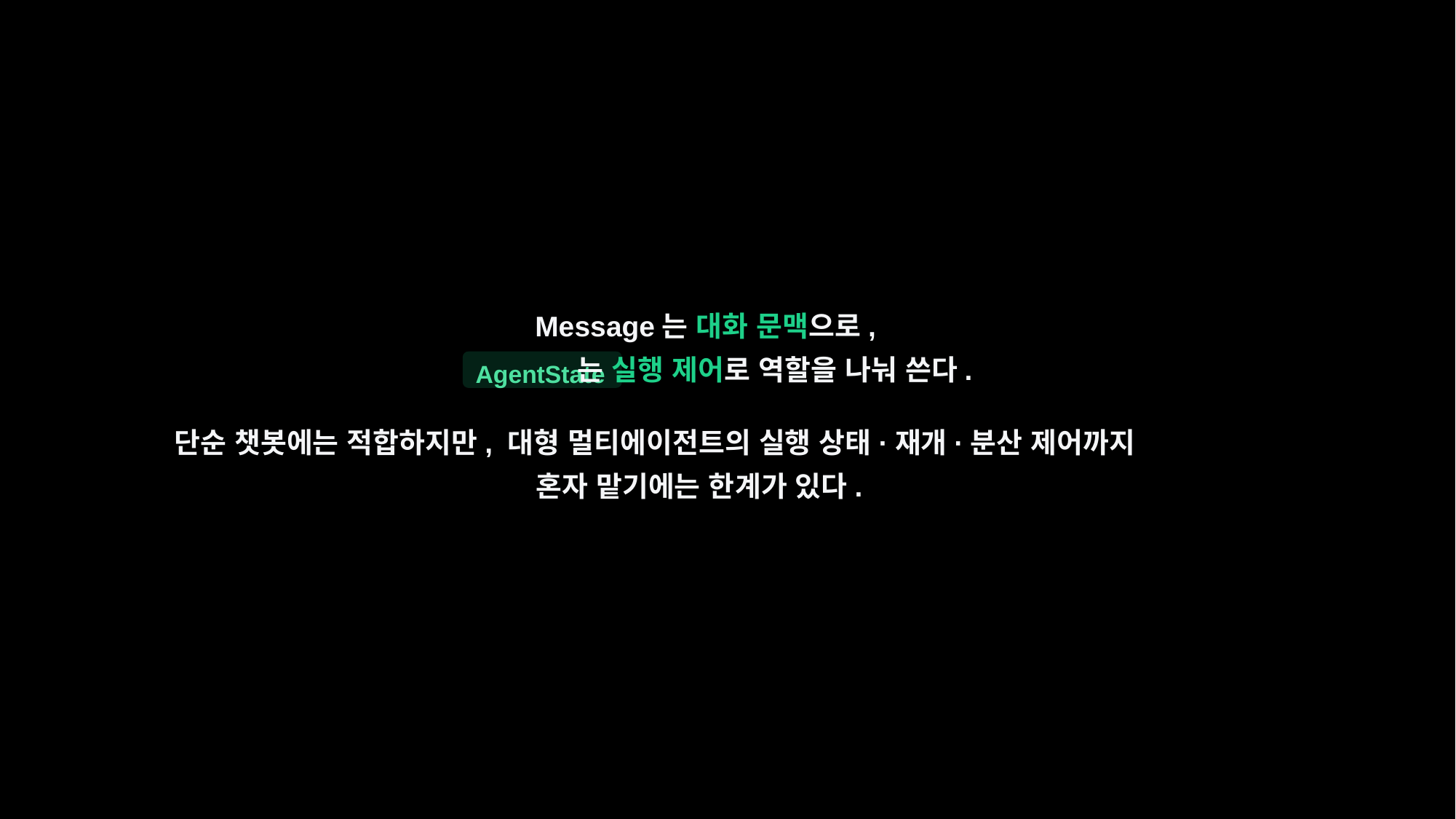

Message는 대화 문맥으로,

는 실행 제어로 역할을 나눠 쓴다.
AgentState
단순 챗봇에는 적합하지만, 대형 멀티에이전트의 실행 상태·재개·분산 제어까지
혼자 맡기에는 한계가 있다.